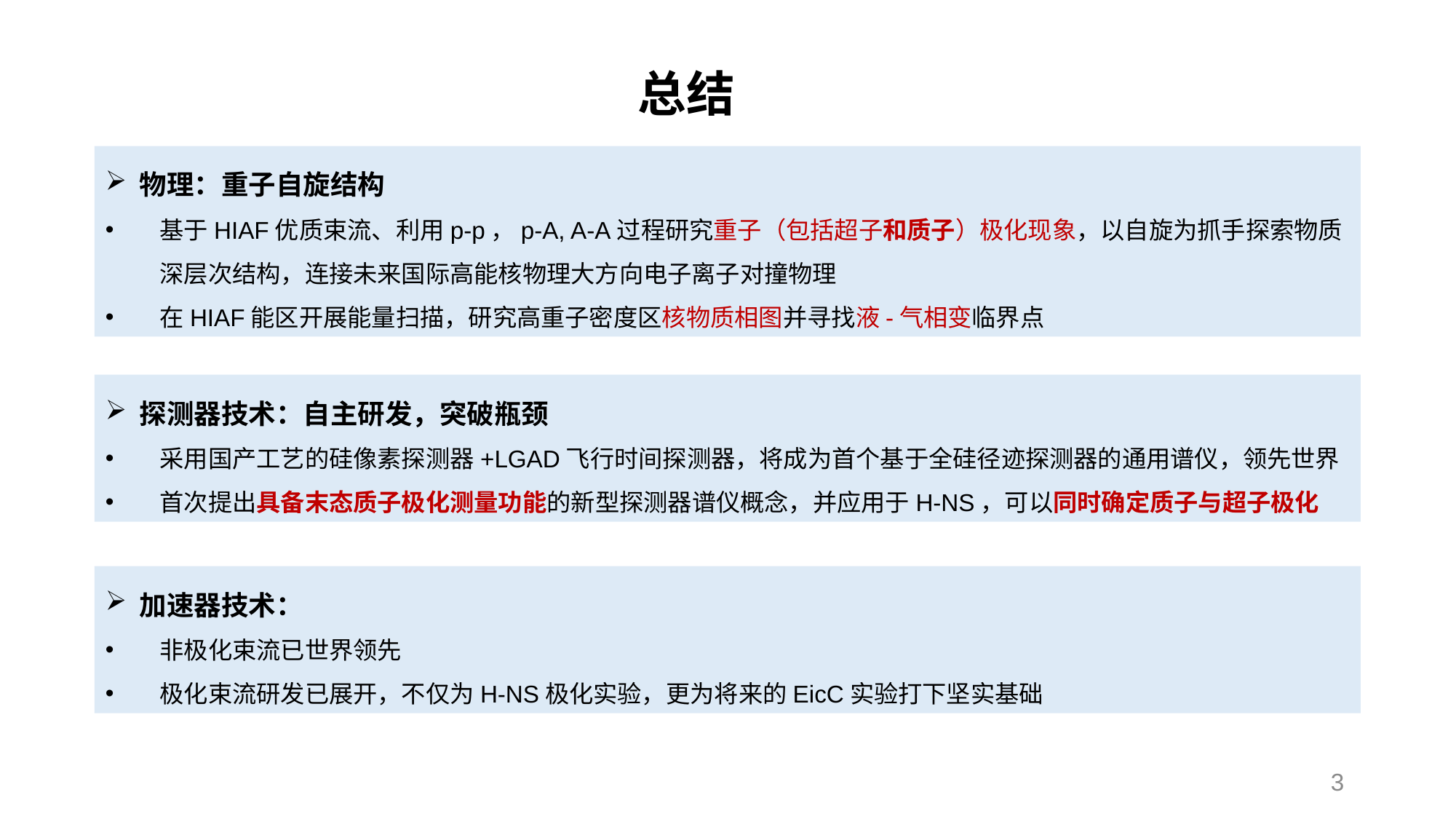

总结
物理：重子自旋结构
基于HIAF优质束流、利用p-p，p-A, A-A过程研究重子（包括超子和质子）极化现象，以自旋为抓手探索物质深层次结构，连接未来国际高能核物理大方向电子离子对撞物理
在HIAF能区开展能量扫描，研究高重子密度区核物质相图并寻找液-气相变临界点
探测器技术：自主研发，突破瓶颈
采用国产工艺的硅像素探测器+LGAD飞行时间探测器，将成为首个基于全硅径迹探测器的通用谱仪，领先世界
首次提出具备末态质子极化测量功能的新型探测器谱仪概念，并应用于H-NS，可以同时确定质子与超子极化
加速器技术：
非极化束流已世界领先
极化束流研发已展开，不仅为H-NS极化实验，更为将来的EicC实验打下坚实基础
26